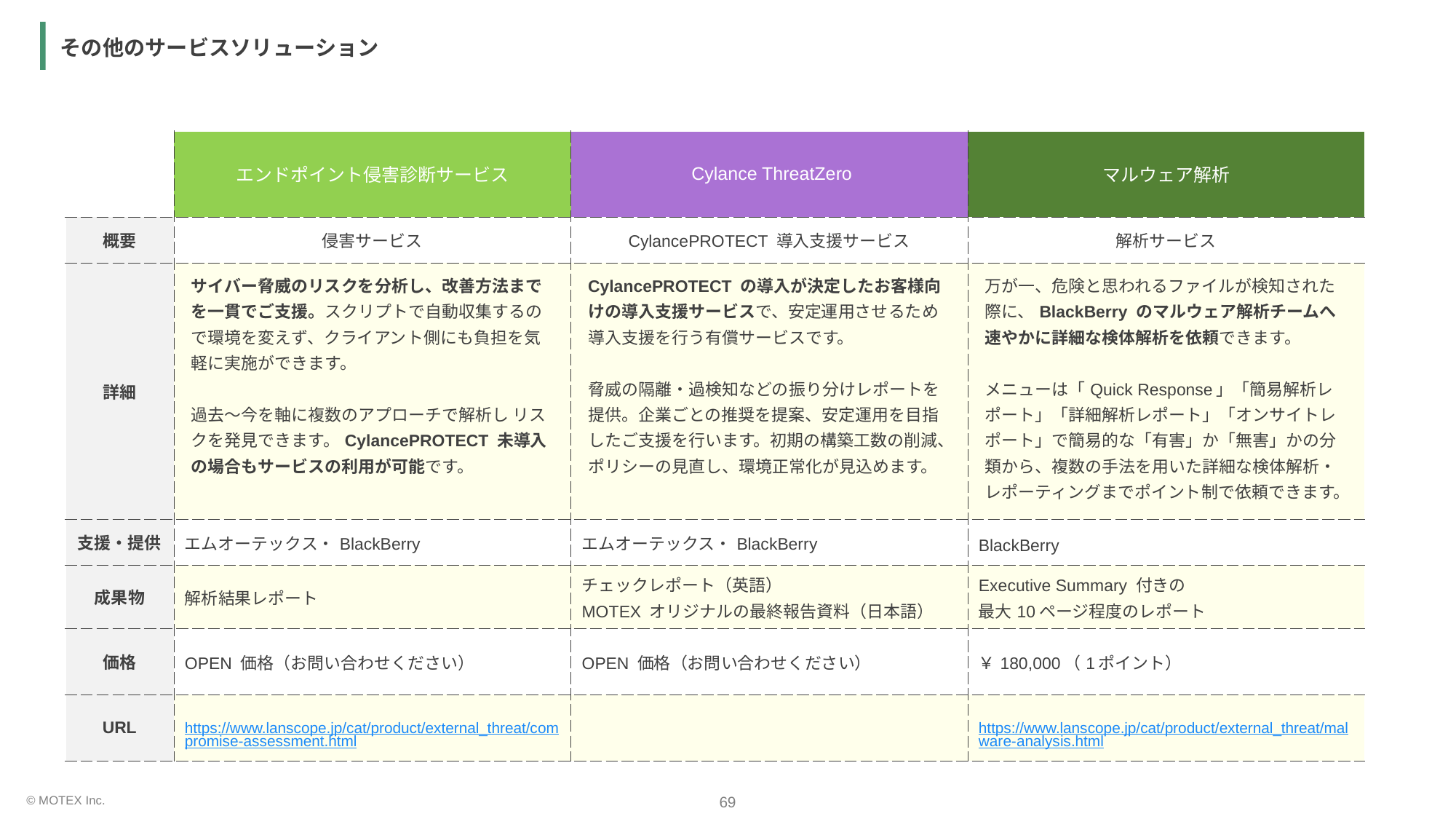

その他のサービスソリューション
|  | エンドポイント侵害診断サービス | Cylance ThreatZero | マルウェア解析 |
| --- | --- | --- | --- |
| 概要 | 侵害サービス | CylancePROTECT 導入支援サービス | 解析サービス |
| 詳細 | サイバー脅威のリスクを分析し、改善方法までを一貫でご支援。スクリプトで自動収集するので環境を変えず、クライアント側にも負担を気軽に実施ができます。 過去～今を軸に複数のアプローチで解析し リスクを発見できます。CylancePROTECT 未導入の場合もサービスの利用が可能です。 | CylancePROTECT の導入が決定したお客様向けの導入支援サービスで、安定運用させるため導入支援を行う有償サービスです。 脅威の隔離・過検知などの振り分けレポートを提供。企業ごとの推奨を提案、安定運用を目指したご支援を行います。初期の構築工数の削減、ポリシーの見直し、環境正常化が見込めます。 | 万が一、危険と思われるファイルが検知された際に、BlackBerry のマルウェア解析チームへ速やかに詳細な検体解析を依頼できます。 メニューは「Quick Response」「簡易解析レポート」「詳細解析レポート」「オンサイトレポート」で簡易的な「有害」か「無害」かの分類から、複数の手法を用いた詳細な検体解析・レポーティングまでポイント制で依頼できます。 |
| 支援・提供 | エムオーテックス・BlackBerry | エムオーテックス・BlackBerry | BlackBerry |
| 成果物 | 解析結果レポート | チェックレポート（英語） MOTEX オリジナルの最終報告資料（日本語） | Executive Summary 付きの 最大10ページ程度のレポート |
| 価格 | OPEN 価格（お問い合わせください） | OPEN 価格（お問い合わせください） | ￥180,000（1ポイント） |
| URL | https://www.lanscope.jp/cat/product/external\_threat/compromise-assessment.html |  | https://www.lanscope.jp/cat/product/external\_threat/malware-analysis.html |